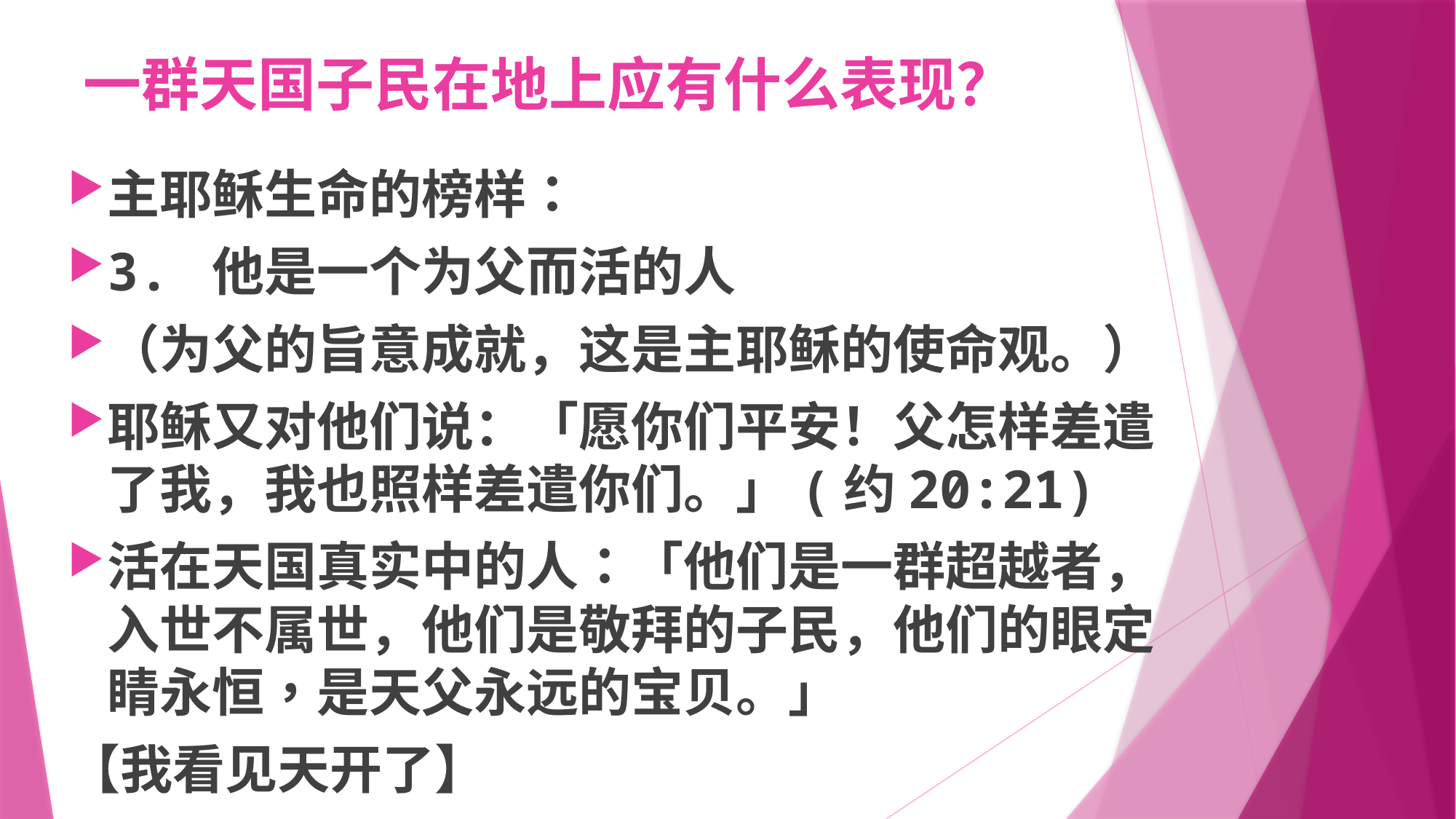

# 一群天国子民在地上应有什么表现？
主耶稣生命的榜样：
3.	他是一个为父而活的人
（为父的旨意成就，这是主耶稣的使命观。）
耶稣又对他们说：「愿你们平安！父怎样差遣了我，我也照样差遣你们。」(约20:21)
活在天国真实中的人：「他们是一群超越者，入世不属世，他们是敬拜的子民，他们的眼定睛永恒，是天父永远的宝贝。」
【我看见天开了】